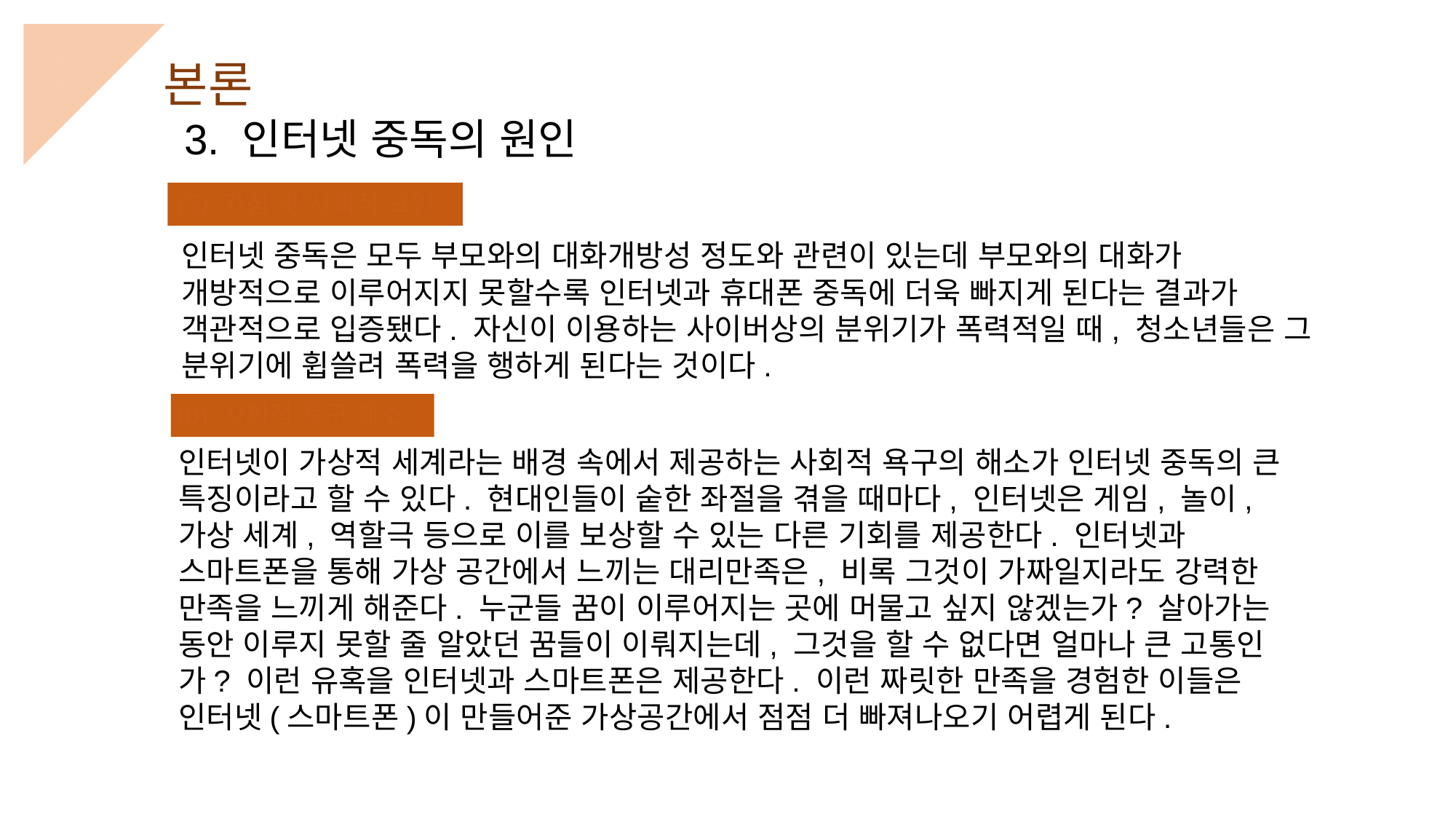

3
본론
3. 인터넷 중독의 원인
 (5) 가정 및 사회적 요인

인터넷 중독은 모두 부모와의 대화개방성 정도와 관련이 있는데 부모와의 대화가 개방적으로 이루어지지 못할수록 인터넷과 휴대폰 중독에 더욱 빠지게 된다는 결과가 객관적으로 입증됐다. 자신이 이용하는 사이버상의 분위기가 폭력적일 때, 청소년들은 그 분위기에 휩쓸려 폭력을 행하게 된다는 것이다.

 (6) 사회적 욕구 해소

인터넷이 가상적 세계라는 배경 속에서 제공하는 사회적 욕구의 해소가 인터넷 중독의 큰 특징이라고 할 수 있다. 현대인들이 숱한 좌절을 겪을 때마다, 인터넷은 게임, 놀이, 가상 세계, 역할극 등으로 이를 보상할 수 있는 다른 기회를 제공한다. 인터넷과 스마트폰을 통해 가상 공간에서 느끼는 대리만족은, 비록 그것이 가짜일지라도 강력한 만족을 느끼게 해준다. 누군들 꿈이 이루어지는 곳에 머물고 싶지 않겠는가? 살아가는 동안 이루지 못할 줄 알았던 꿈들이 이뤄지는데, 그것을 할 수 없다면 얼마나 큰 고통인가? 이런 유혹을 인터넷과 스마트폰은 제공한다. 이런 짜릿한 만족을 경험한 이들은 인터넷(스마트폰)이 만들어준 가상공간에서 점점 더 빠져나오기 어렵게 된다.

충동조절장애